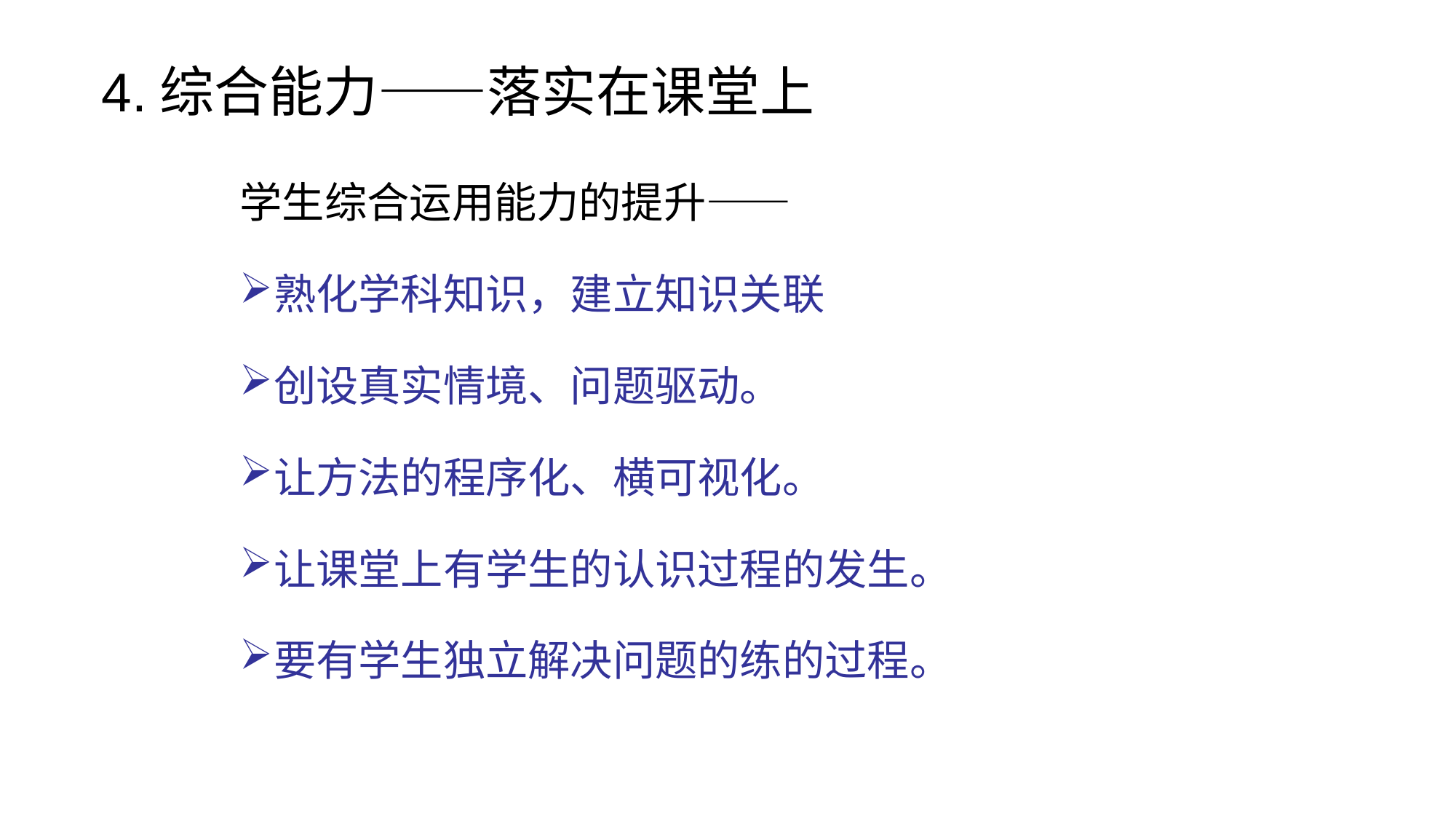

# 4.综合能力——落实在课堂上
学生综合运用能力的提升——
熟化学科知识，建立知识关联
创设真实情境、问题驱动。
让方法的程序化、横可视化。
让课堂上有学生的认识过程的发生。
要有学生独立解决问题的练的过程。